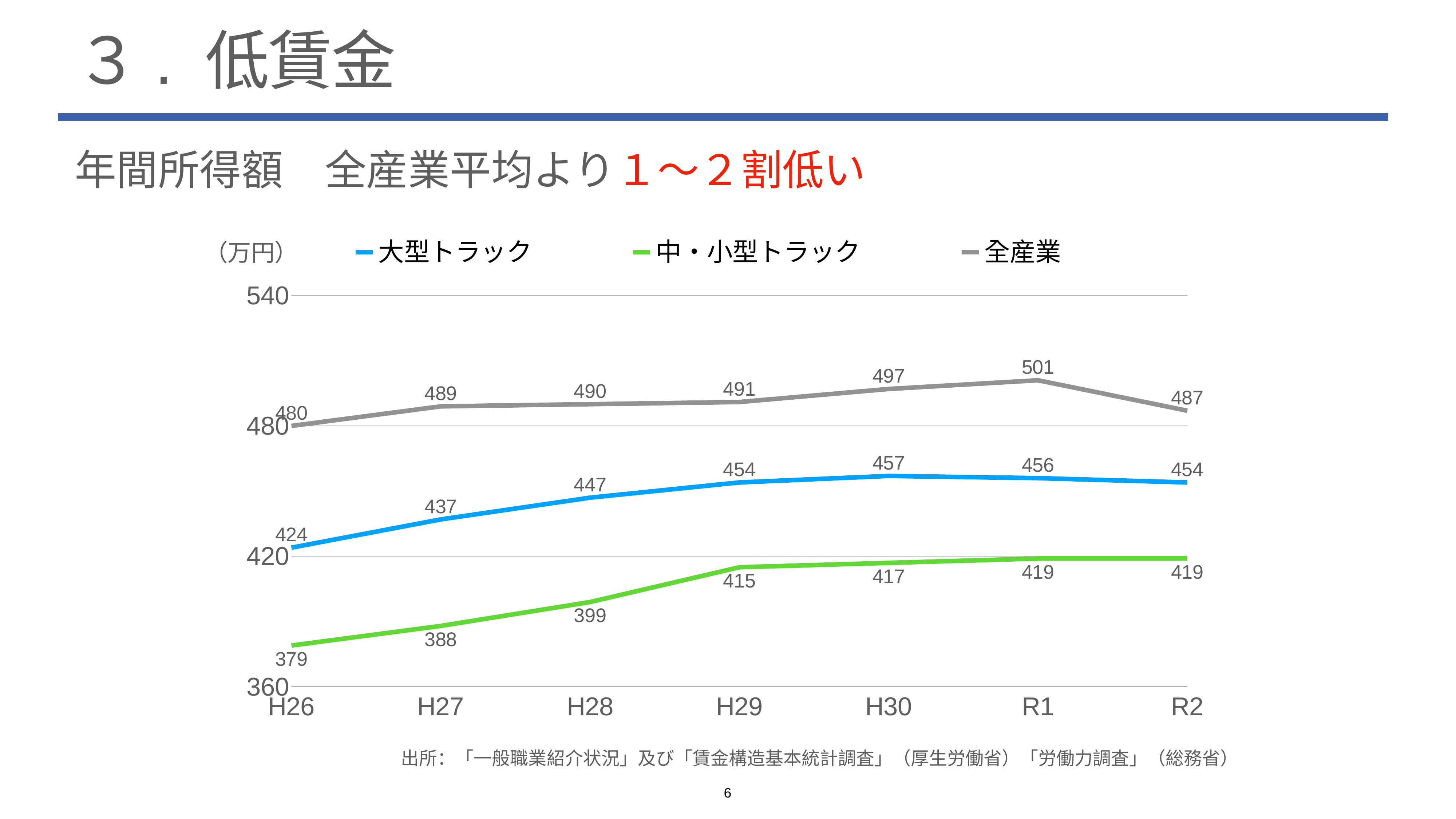

# ３. 低賃金

年間所得額　全産業平均より１〜２割低い

### Chart

| Category | 大型トラック | 中・小型トラック | 全産業 |
|---|---|---|---|
| H26 | 424.0 | 379.0 | 480.0 |
| H27 | 437.0 | 388.0 | 489.0 |
| H28 | 447.0 | 399.0 | 490.0 |
| H29 | 454.0 | 415.0 | 491.0 |
| H30 | 457.0 | 417.0 | 497.0 |
| R1 | 456.0 | 419.0 | 501.0 |
| R2 | 454.0 | 419.0 | 487.0 |
（万円）
出所：「一般職業紹介状況」及び「賃金構造基本統計調査」（厚生労働省）「労働力調査」（総務省）
6